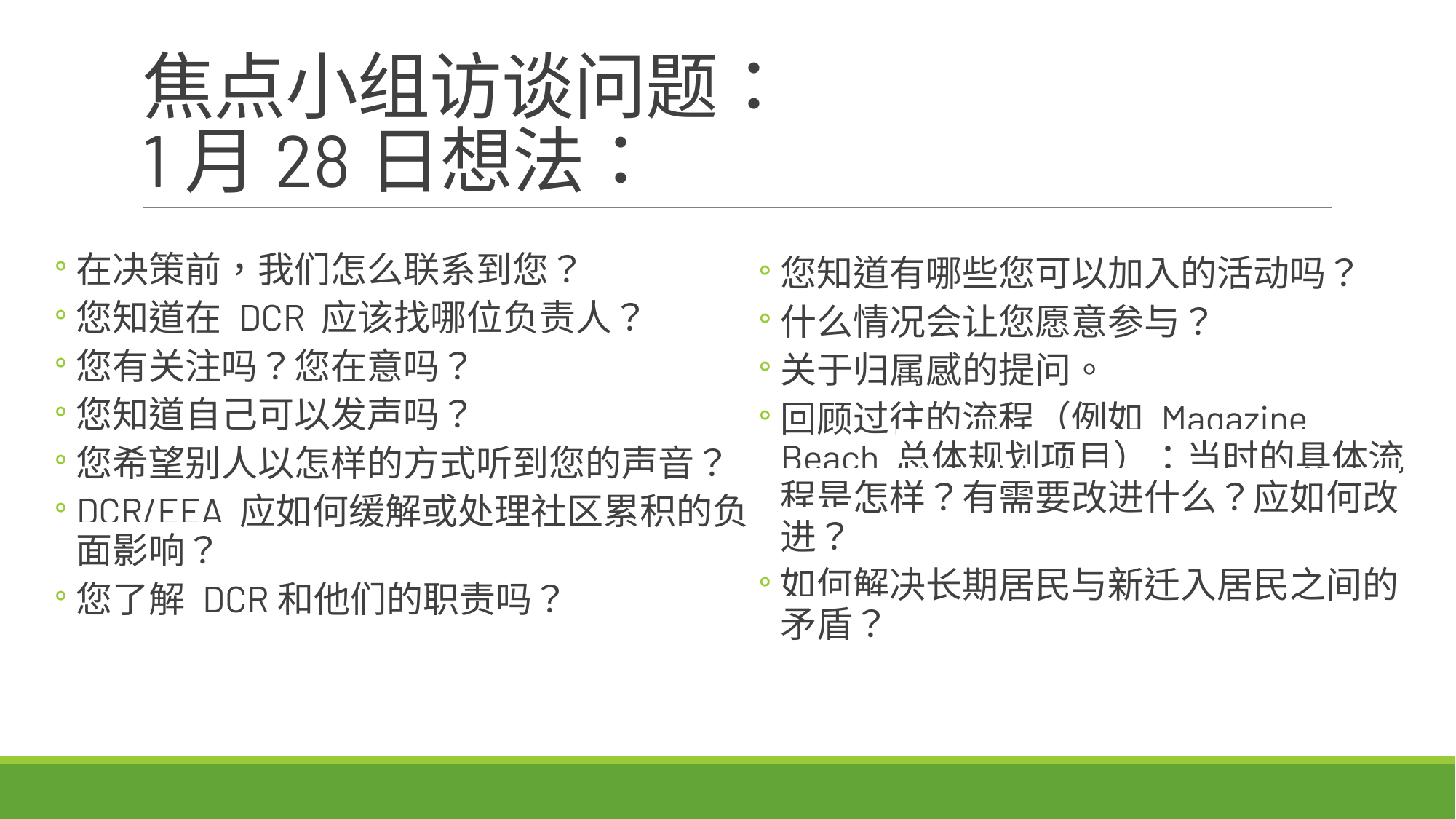

# 焦点小组访谈问题：  1月28日想法：

您知道有哪些您可以加入的活动吗？
什么情况会让您愿意参与？
关于归属感的提问。
回顾过往的流程（例如 Magazine Beach 总体规划项目）：当时的具体流程是怎样？有需要改进什么？应如何改进？
如何解决长期居民与新迁入居民之间的矛盾？

在决策前，我们怎么联系到您？
您知道在 DCR 应该找哪位负责人？
您有关注吗？您在意吗？
您知道自己可以发声吗？
您希望别人以怎样的方式听到您的声音？
DCR/EEA 应如何缓解或处理社区累积的负面影响？
您了解 DCR和他们的职责吗？